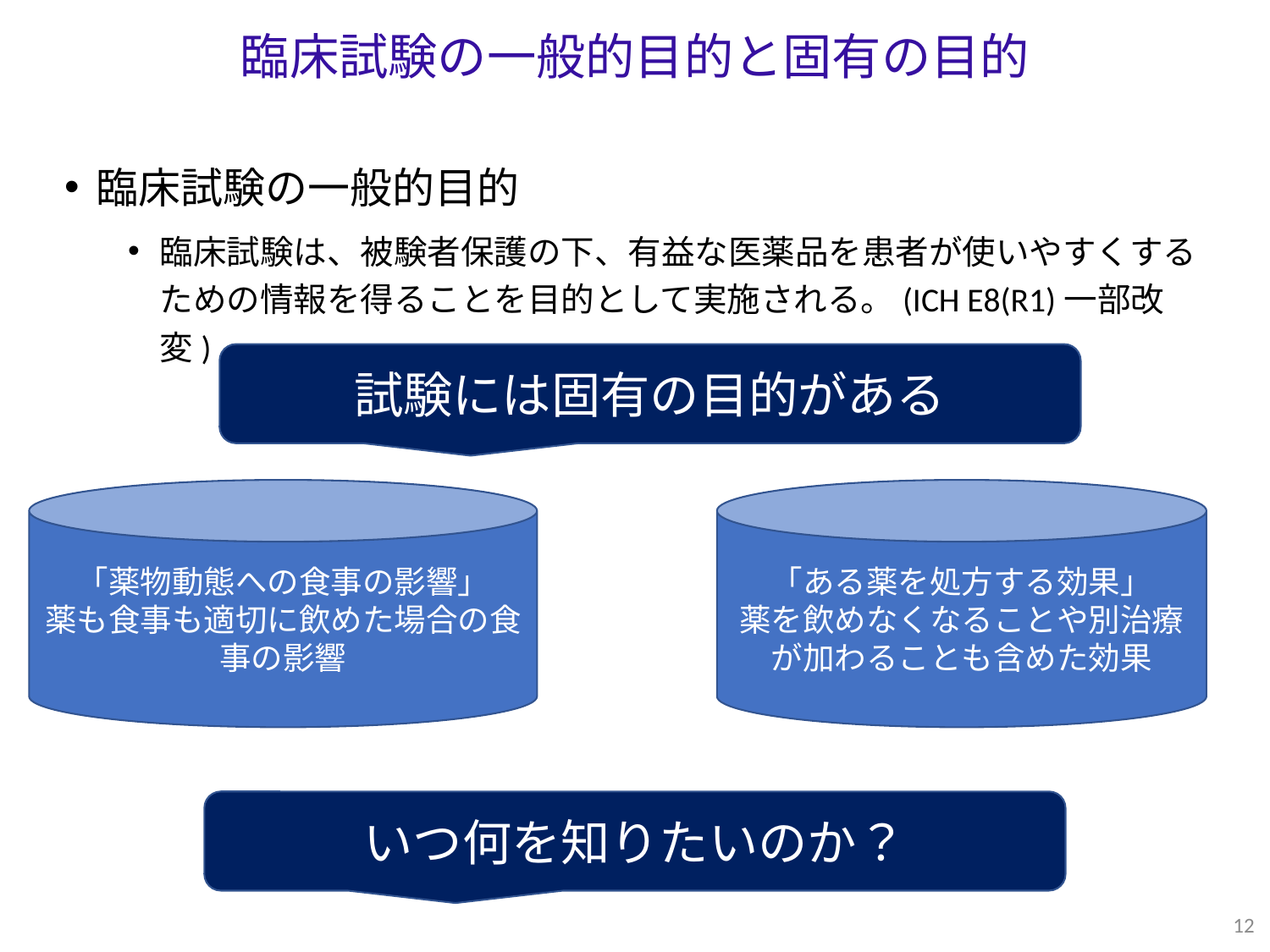

臨床試験の一般的目的と固有の目的
臨床試験の一般的目的
臨床試験は、被験者保護の下、有益な医薬品を患者が使いやすくするための情報を得ることを目的として実施される。(ICH E8(R1)一部改変)
試験には固有の目的がある
「薬物動態への食事の影響」
薬も食事も適切に飲めた場合の食事の影響
「ある薬を処方する効果」
薬を飲めなくなることや別治療が加わることも含めた効果
いつ何を知りたいのか？
12